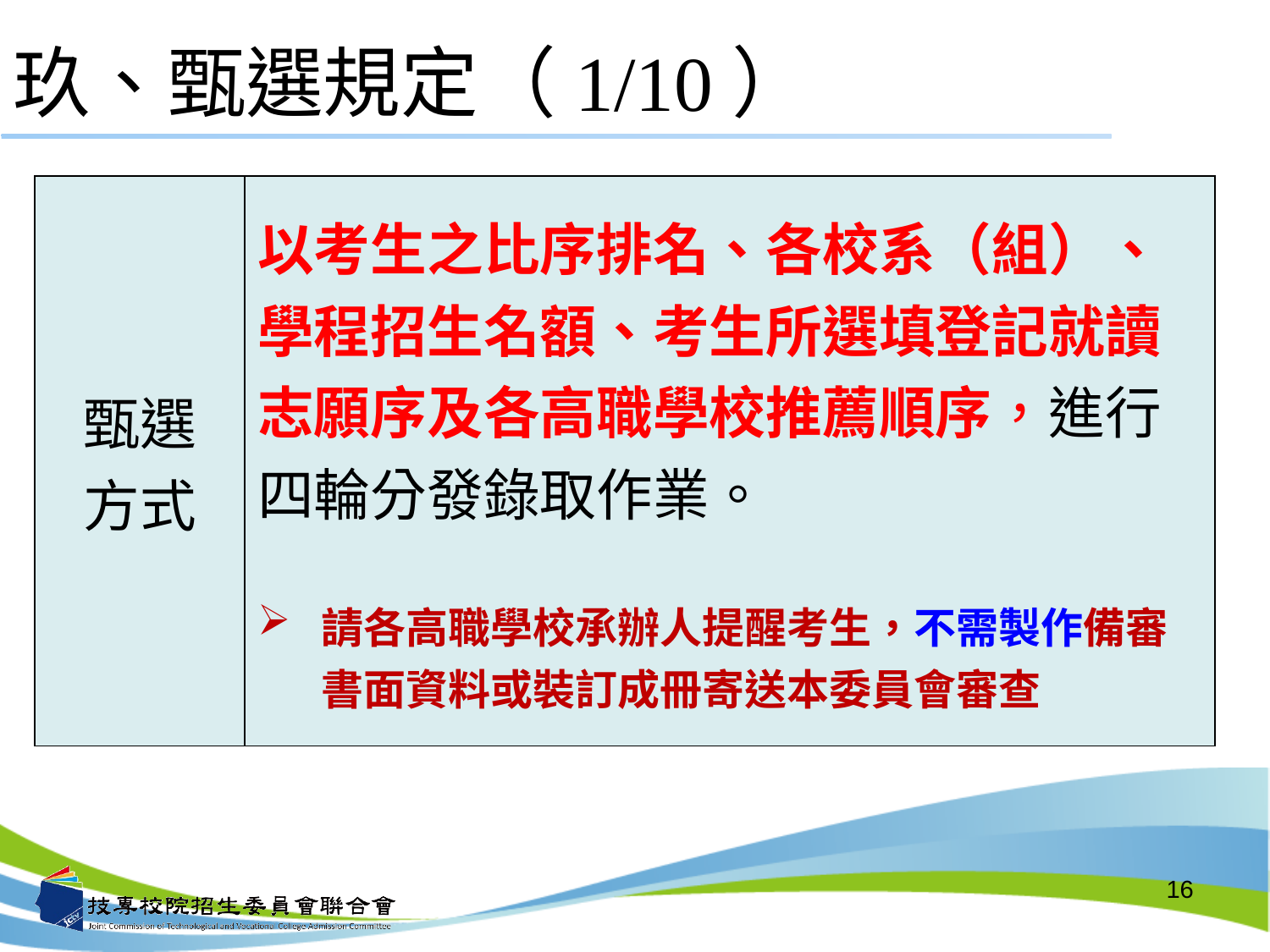

# 玖、甄選規定（1/10）
| 甄選 方式 | 以考生之比序排名、各校系（組）、學程招生名額、考生所選填登記就讀志願序及各高職學校推薦順序，進行四輪分發錄取作業。 請各高職學校承辦人提醒考生，不需製作備審書面資料或裝訂成冊寄送本委員會審查 |
| --- | --- |
16